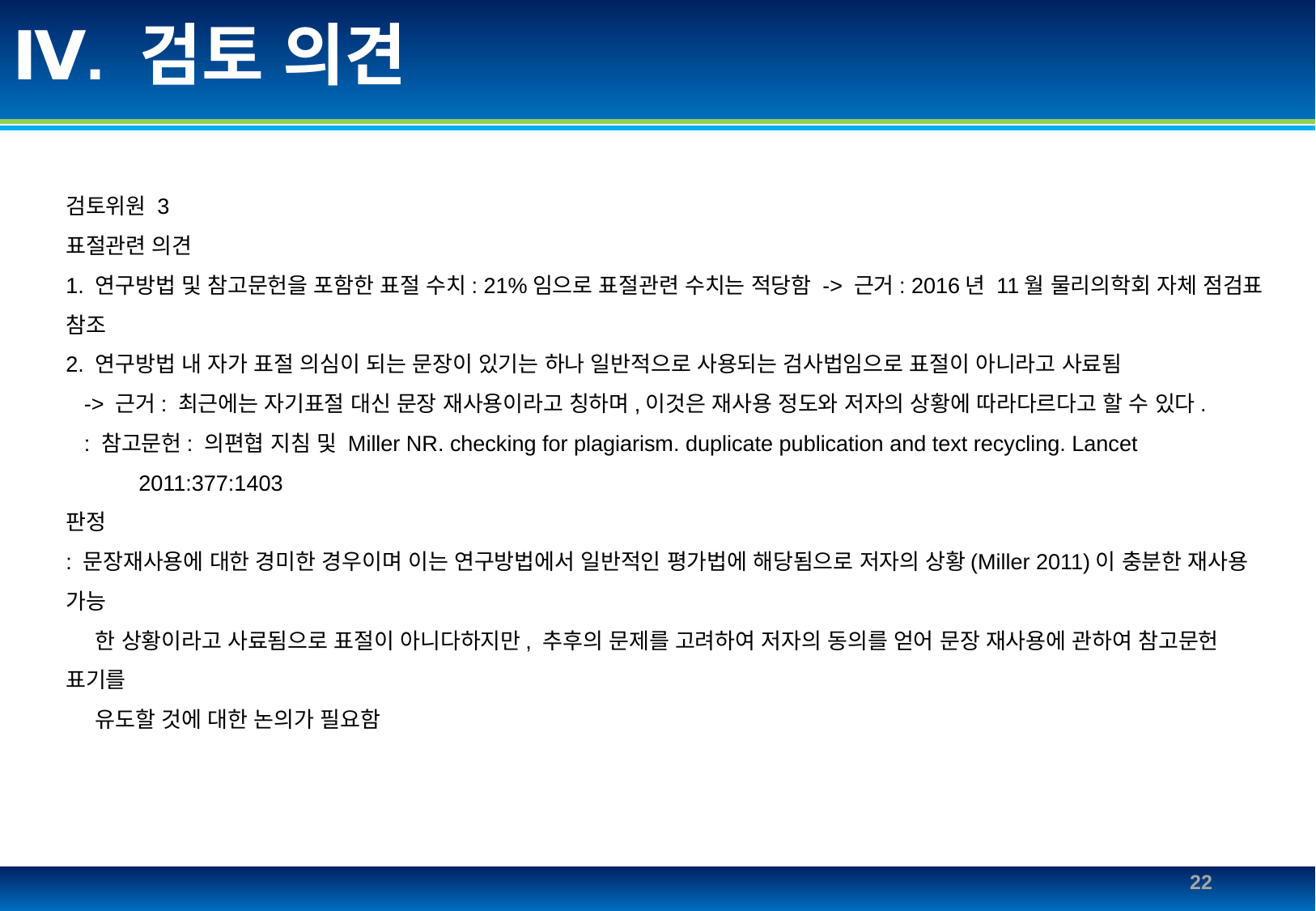

# Ⅳ. 검토 의견
검토위원 3
표절관련 의견
1. 연구방법 및 참고문헌을 포함한 표절 수치: 21%임으로 표절관련 수치는 적당함 -> 근거: 2016년 11월 물리의학회 자체 점검표 참조
2. 연구방법 내 자가 표절 의심이 되는 문장이 있기는 하나 일반적으로 사용되는 검사법임으로 표절이 아니라고 사료됨
   -> 근거: 최근에는 자기표절 대신 문장 재사용이라고 칭하며,이것은 재사용 정도와 저자의 상황에 따라다르다고 할 수 있다.
   : 참고문헌: 의편협 지침 및 Miller NR. checking for plagiarism. duplicate publication and text recycling. Lancet
            2011:377:1403
판정
: 문장재사용에 대한 경미한 경우이며 이는 연구방법에서 일반적인 평가법에 해당됨으로 저자의 상황(Miller 2011)이 충분한 재사용 가능
    한 상황이라고 사료됨으로 표절이 아니다하지만, 추후의 문제를 고려하여 저자의 동의를 얻어 문장 재사용에 관하여 참고문헌 표기를
    유도할 것에 대한 논의가 필요함
22
Silla university